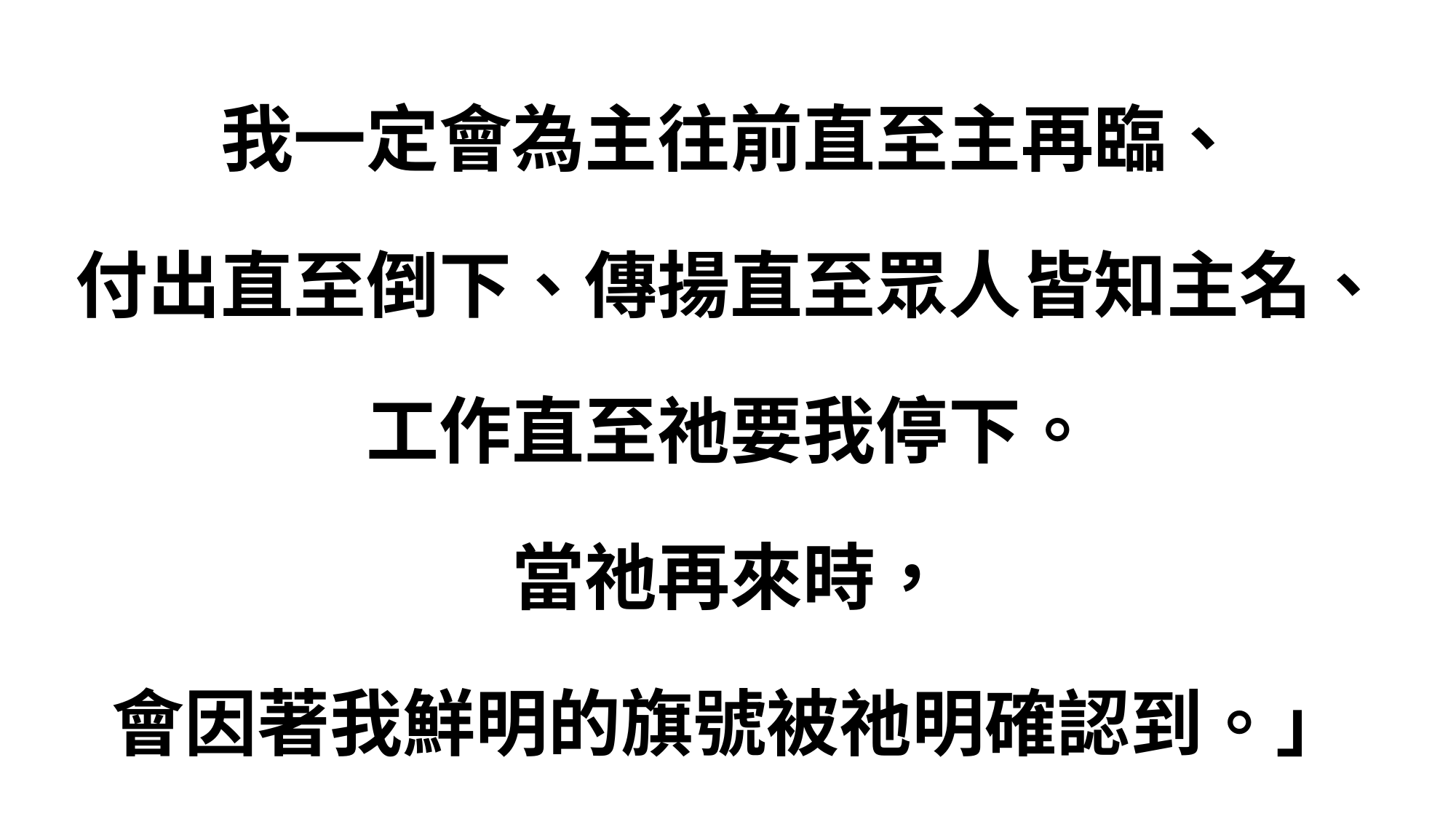

我一定會為主往前直至主再臨、
付出直至倒下、傳揚直至眾人皆知主名、
工作直至祂要我停下。
當祂再來時，
會因著我鮮明的旗號被祂明確認到。」

#